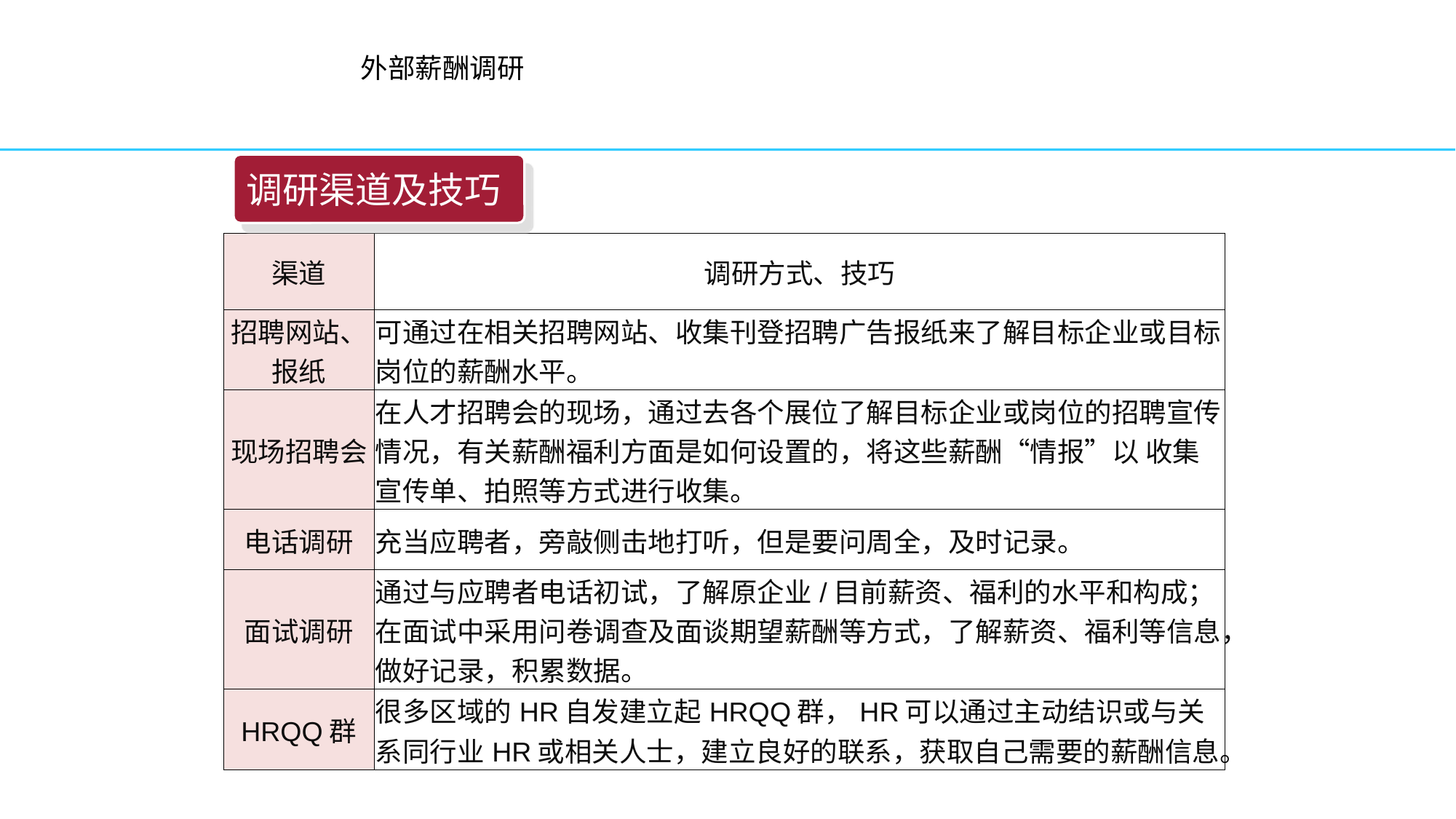

外部薪酬调研
调研渠道及技巧
| 渠道 | 调研方式、技巧 |
| --- | --- |
| 招聘网站、 报纸 | 可通过在相关招聘网站、收集刊登招聘广告报纸来了解目标企业或目标岗位的薪酬水平。 |
| 现场招聘会 | 在人才招聘会的现场，通过去各个展位了解目标企业或岗位的招聘宣传情况，有关薪酬福利方面是如何设置的，将这些薪酬“情报”以 收集宣传单、拍照等方式进行收集。 |
| 电话调研 | 充当应聘者，旁敲侧击地打听，但是要问周全，及时记录。 |
| 面试调研 | 通过与应聘者电话初试，了解原企业/目前薪资、福利的水平和构成；在面试中采用问卷调查及面谈期望薪酬等方式，了解薪资、福利等信息，做好记录，积累数据。 |
| HRQQ群 | 很多区域的HR自发建立起HRQQ群，HR可以通过主动结识或与关系同行业HR或相关人士，建立良好的联系，获取自己需要的薪酬信息。 |